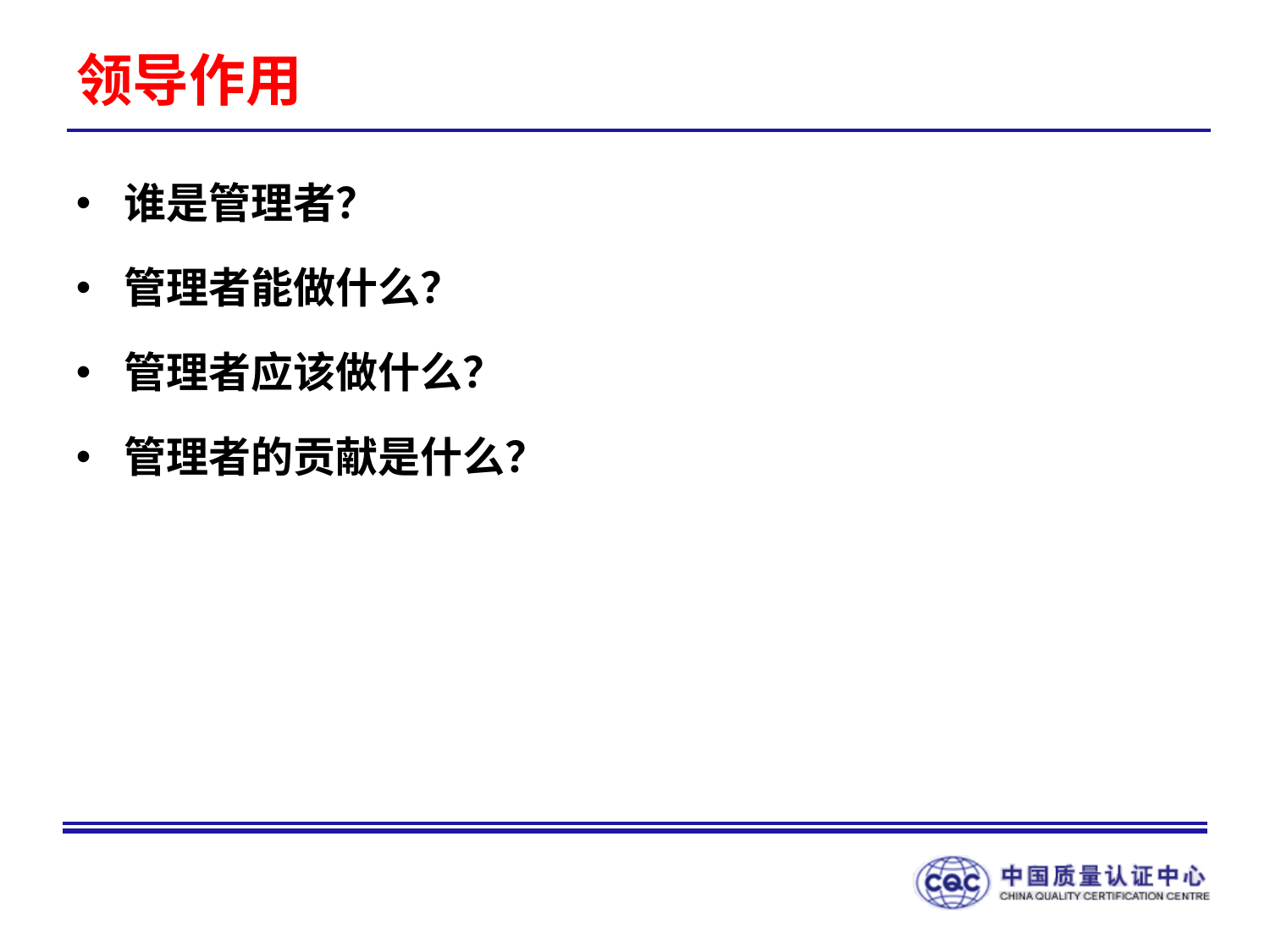

# 领导作用
谁是管理者？
管理者能做什么？
管理者应该做什么？
管理者的贡献是什么？